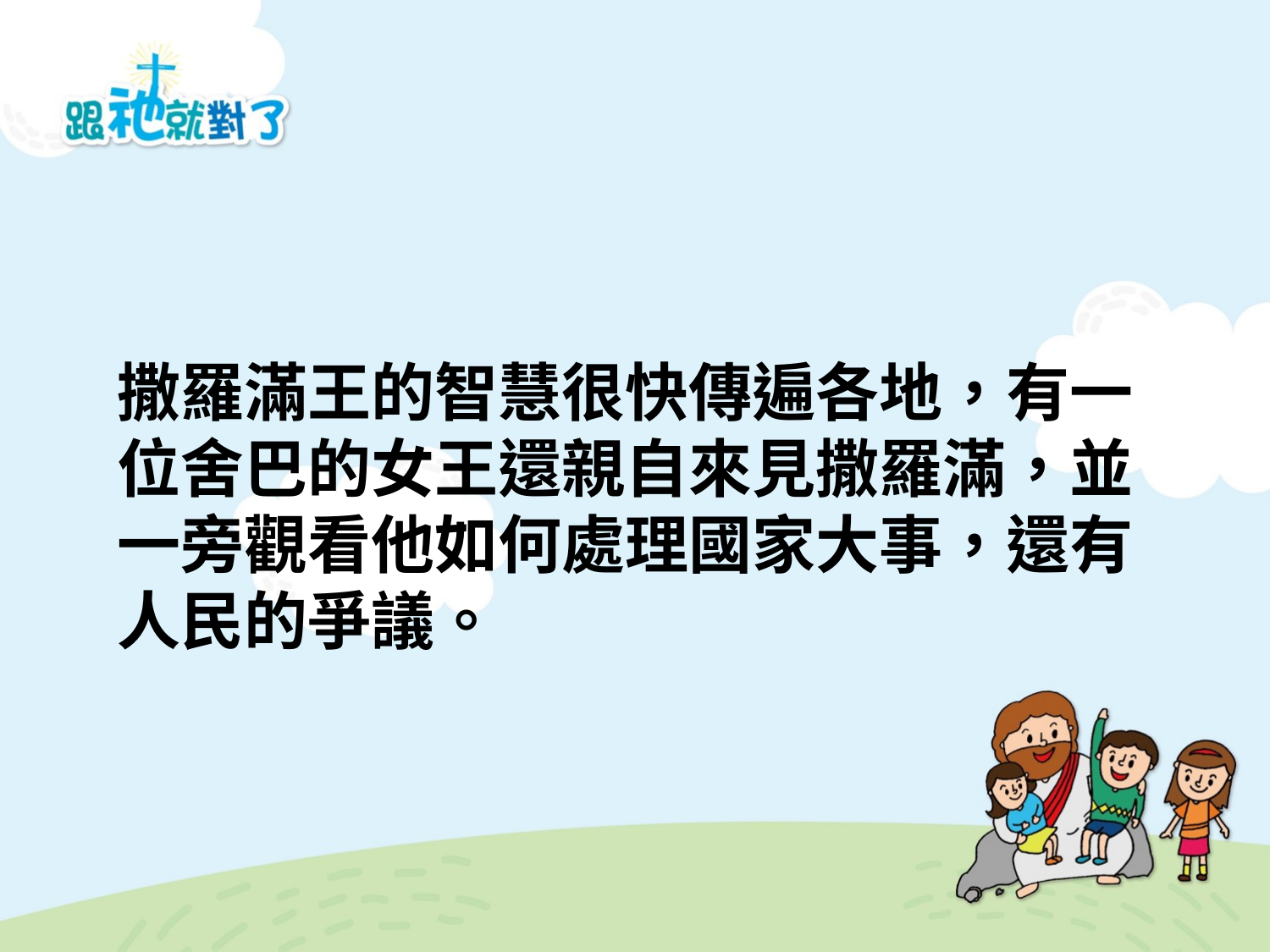

撒羅滿王的智慧很快傳遍各地，有一位舍巴的女王還親自來見撒羅滿，並一旁觀看他如何處理國家大事，還有人民的爭議。